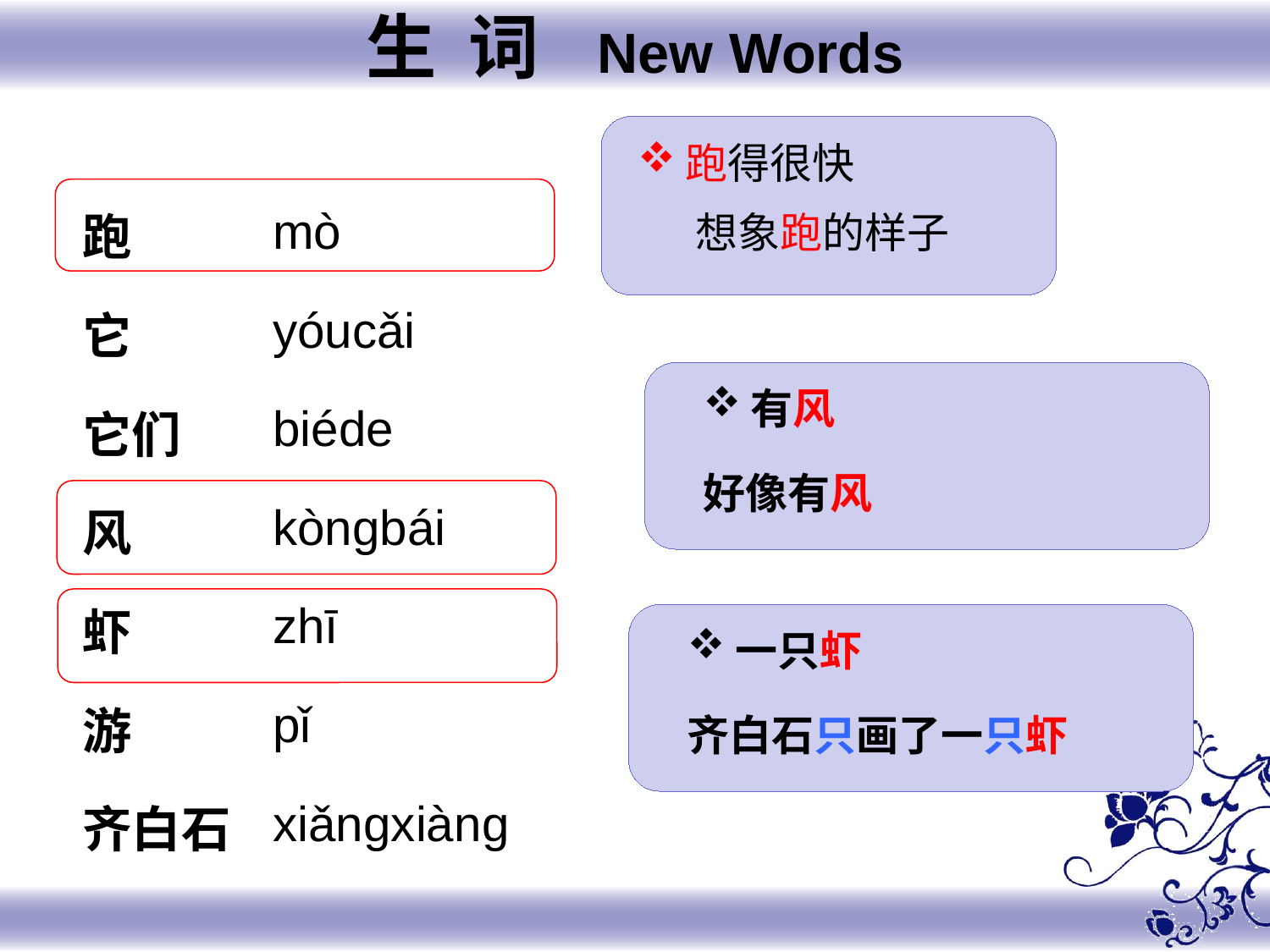

生  词   New Words
跑得很快
     想象跑的样子

mò
yóucǎi
biéde
kònɡbái
zhī
pǐ
xiǎnɡxiànɡ

跑
它
它们
风
虾
游
齐白石

有风
好像有风

一只虾
齐白石只画了一只虾